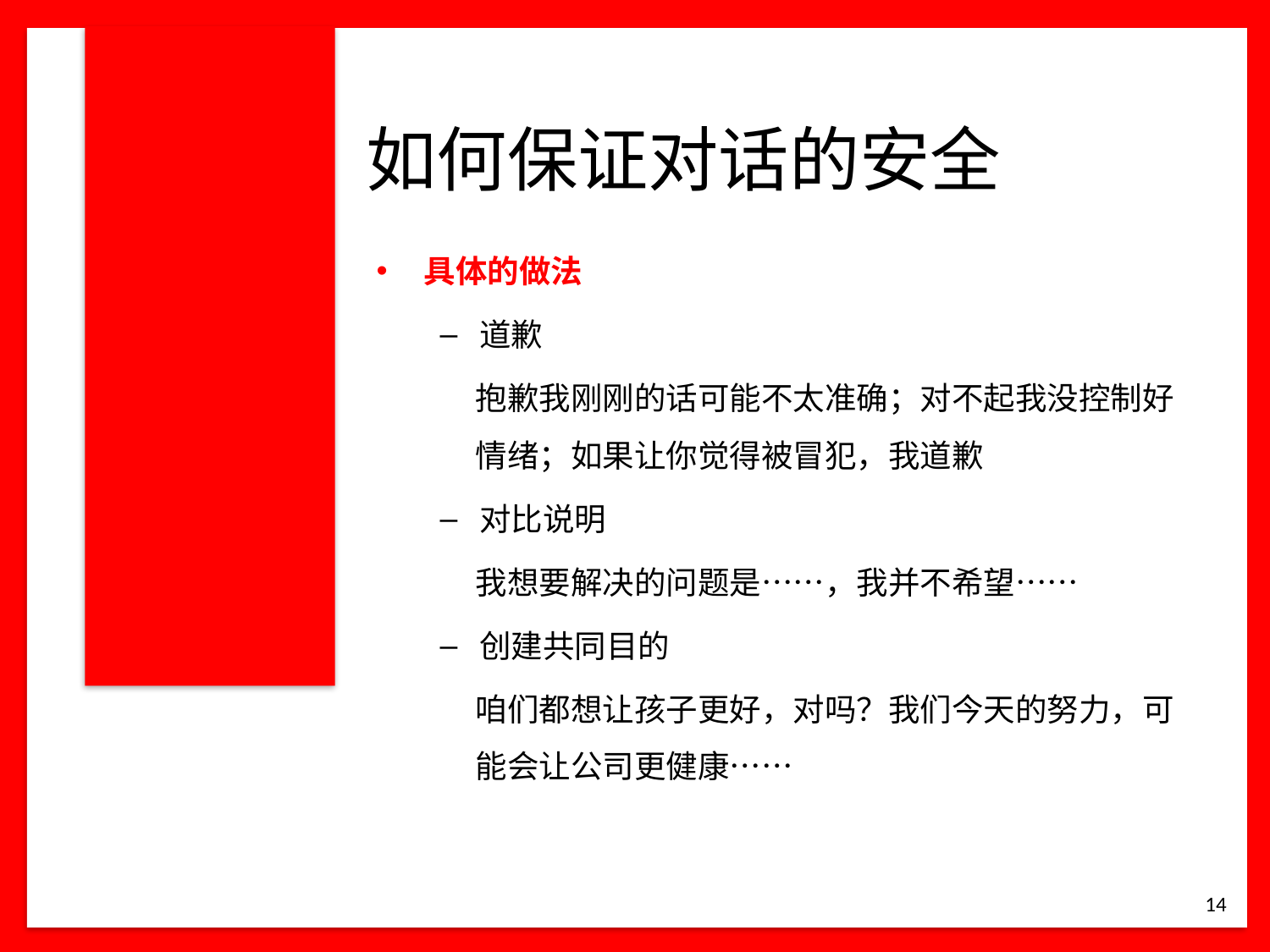

# 如何保证对话的安全
具体的做法
道歉
抱歉我刚刚的话可能不太准确；对不起我没控制好情绪；如果让你觉得被冒犯，我道歉
对比说明
我想要解决的问题是……，我并不希望……
创建共同目的
咱们都想让孩子更好，对吗？我们今天的努力，可能会让公司更健康……